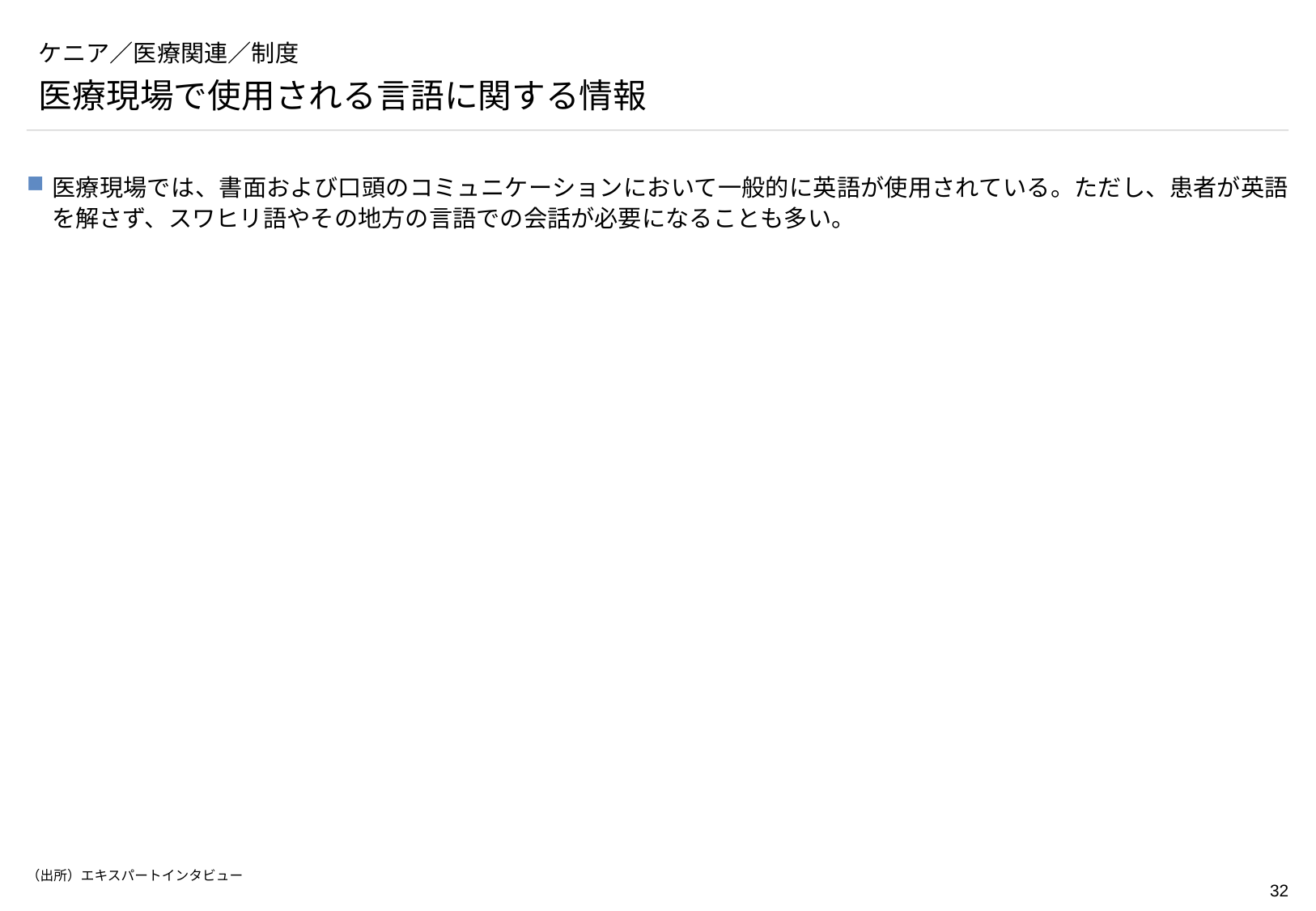

# ケニア／医療関連／制度
医療現場で使用される言語に関する情報

医療現場では、書面および口頭のコミュニケーションにおいて一般的に英語が使用されている。ただし、患者が英語を解さず、スワヒリ語やその地方の言語での会話が必要になることも多い。
（出所）エキスパートインタビュー